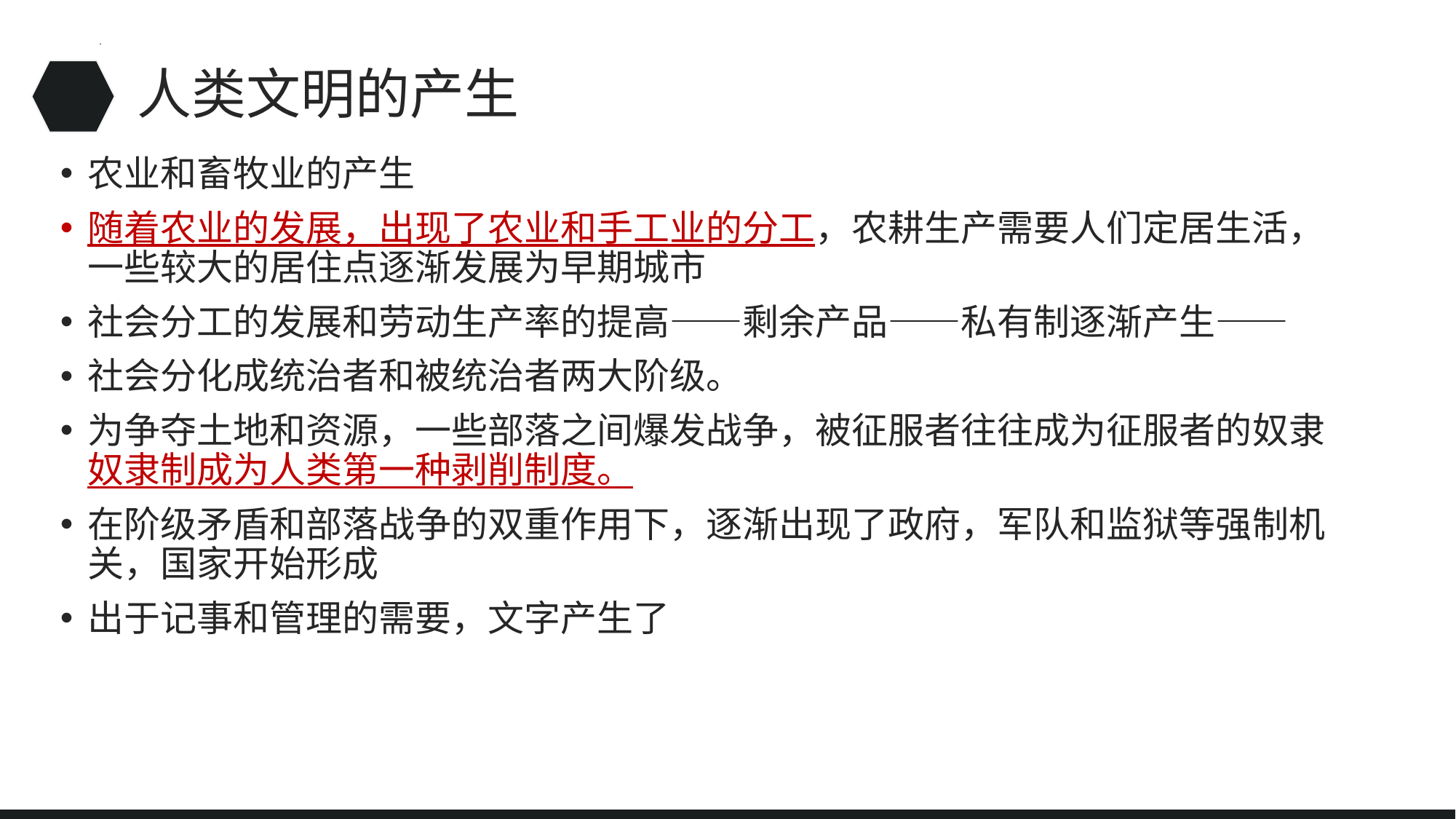

# 人类文明的产生
农业和畜牧业的产生
随着农业的发展，出现了农业和手工业的分工，农耕生产需要人们定居生活，一些较大的居住点逐渐发展为早期城市
社会分工的发展和劳动生产率的提高——剩余产品——私有制逐渐产生——
社会分化成统治者和被统治者两大阶级。
为争夺土地和资源，一些部落之间爆发战争，被征服者往往成为征服者的奴隶奴隶制成为人类第一种剥削制度。
在阶级矛盾和部落战争的双重作用下，逐渐出现了政府，军队和监狱等强制机关，国家开始形成
出于记事和管理的需要，文字产生了